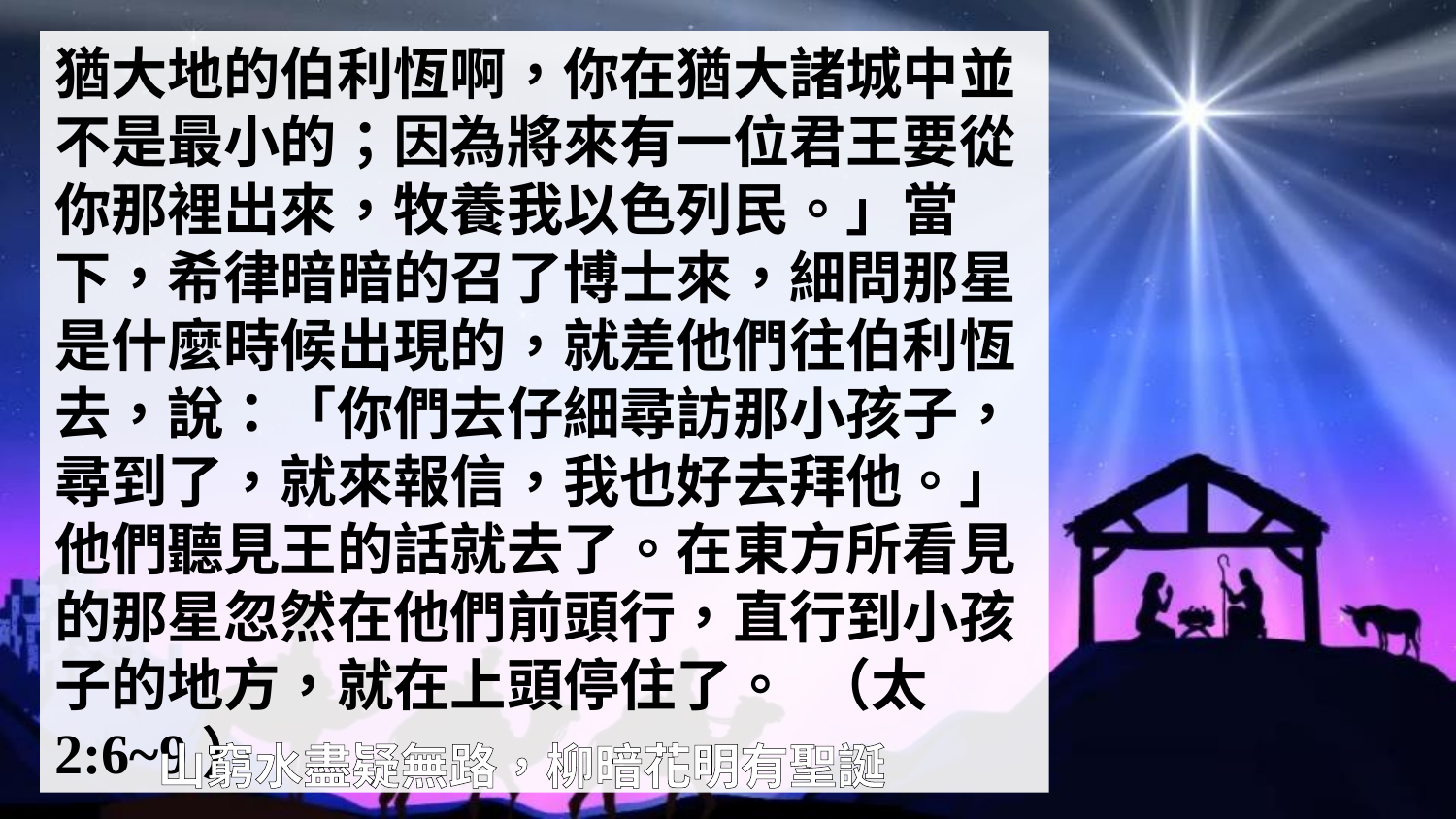

猶大地的伯利恆啊，你在猶大諸城中並不是最小的；因為將來有一位君王要從你那裡出來，牧養我以色列民。」當下，希律暗暗的召了博士來，細問那星是什麼時候出現的，就差他們往伯利恆去，說：「你們去仔細尋訪那小孩子，尋到了，就來報信，我也好去拜他。」他們聽見王的話就去了。在東方所看見的那星忽然在他們前頭行，直行到小孩子的地方，就在上頭停住了。  （太 2:6~9）
山窮水盡疑無路，柳暗花明有聖誕